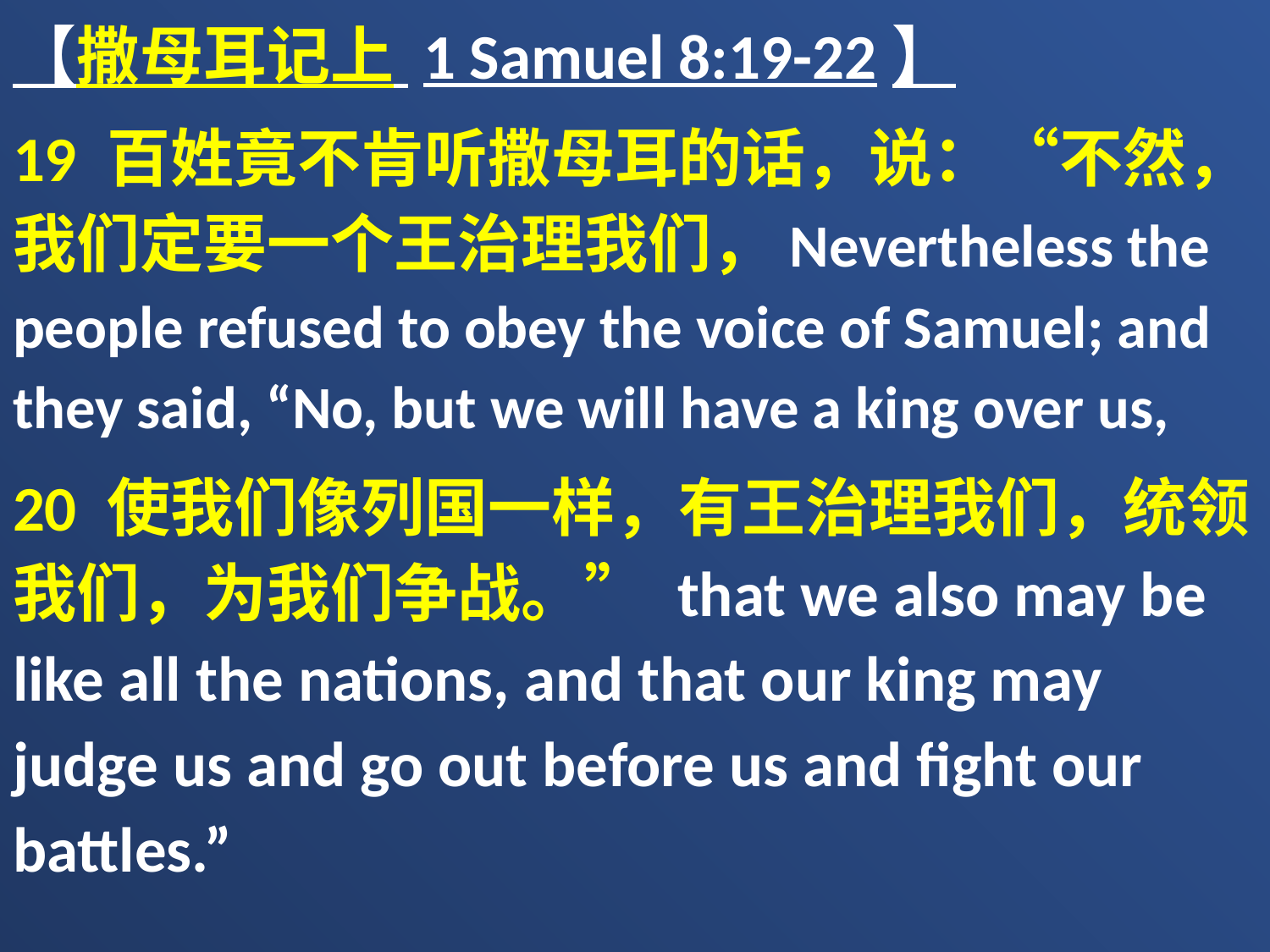

【撒母耳记上 1 Samuel 8:19-22】
19 百姓竟不肯听撒母耳的话，说：“不然，我们定要一个王治理我们，Nevertheless the people refused to obey the voice of Samuel; and they said, “No, but we will have a king over us,
20 使我们像列国一样，有王治理我们，统领我们，为我们争战。” that we also may be like all the nations, and that our king may judge us and go out before us and fight our battles.”